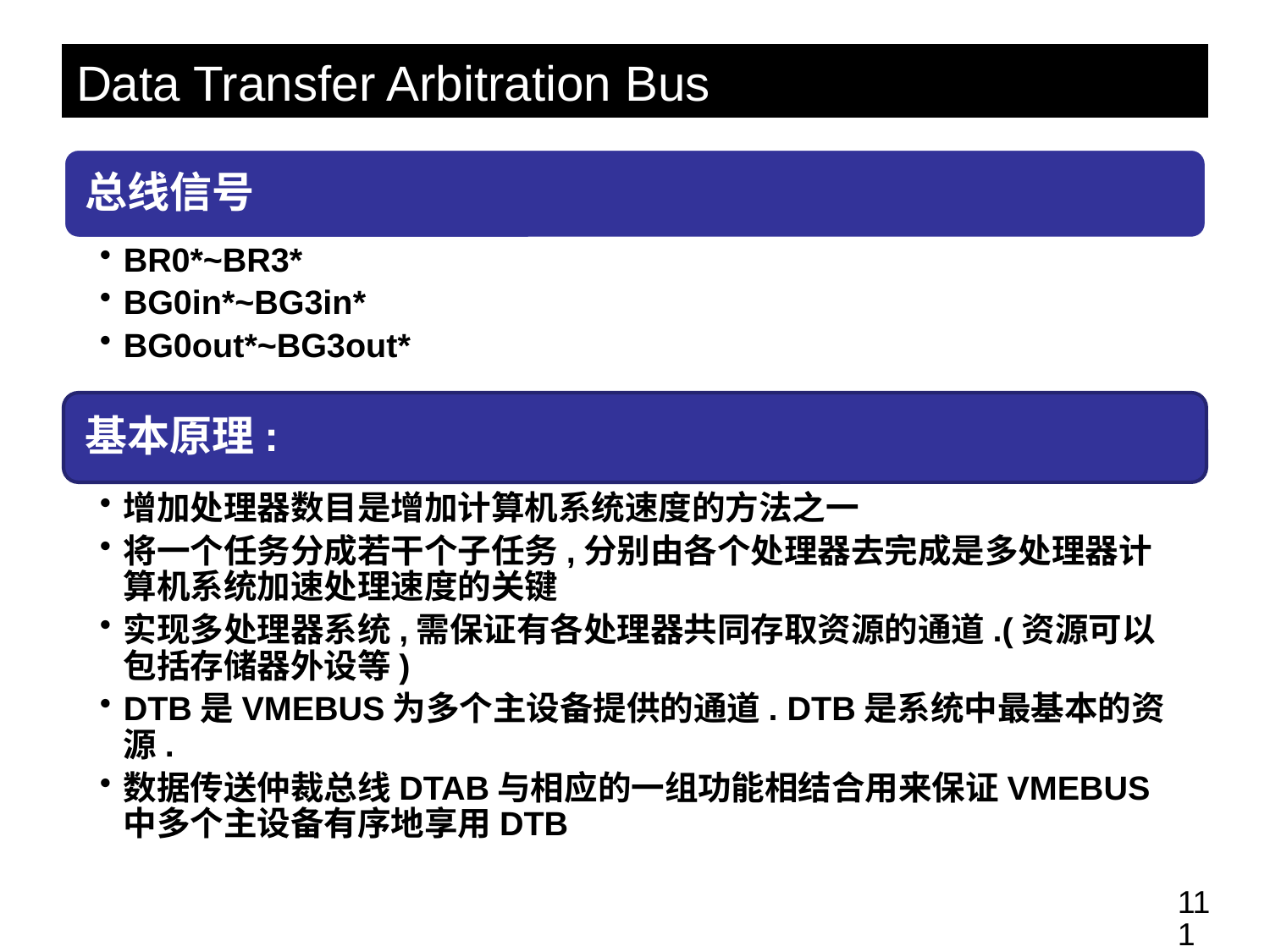

# Data Transfer Arbitration Bus
总线信号
BR0*~BR3*
BG0in*~BG3in*
BG0out*~BG3out*
基本原理:
增加处理器数目是增加计算机系统速度的方法之一
将一个任务分成若干个子任务,分别由各个处理器去完成是多处理器计算机系统加速处理速度的关键
实现多处理器系统,需保证有各处理器共同存取资源的通道.(资源可以包括存储器外设等)
DTB是VMEBUS为多个主设备提供的通道. DTB是系统中最基本的资源.
数据传送仲裁总线DTAB与相应的一组功能相结合用来保证VMEBUS中多个主设备有序地享用DTB
111